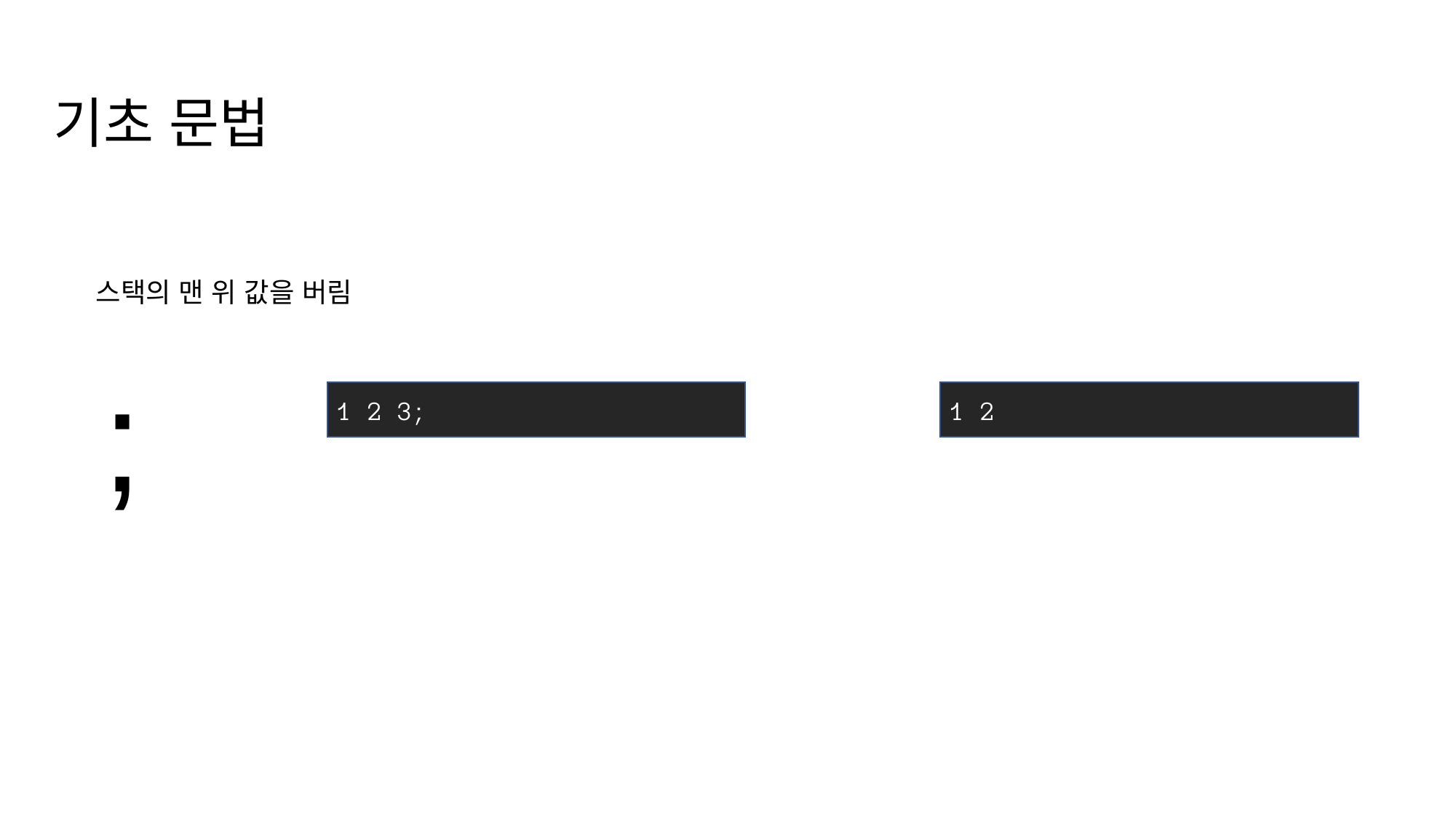

기초 문법
;
스택의 맨 위 값을 버림
1 2 3;
1 2